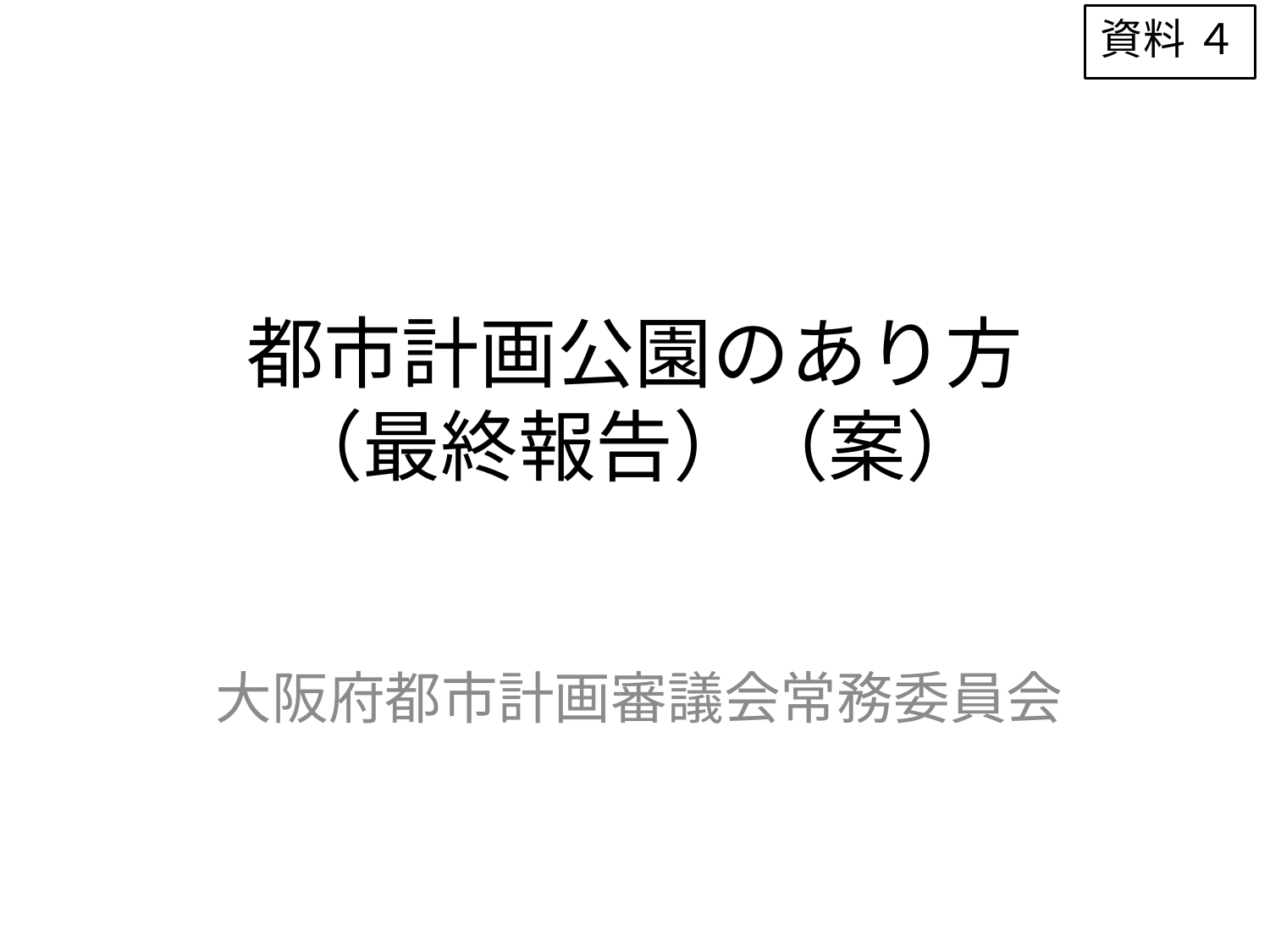

資料 ４
# 都市計画公園のあり方 （最終報告）（案）
大阪府都市計画審議会常務委員会